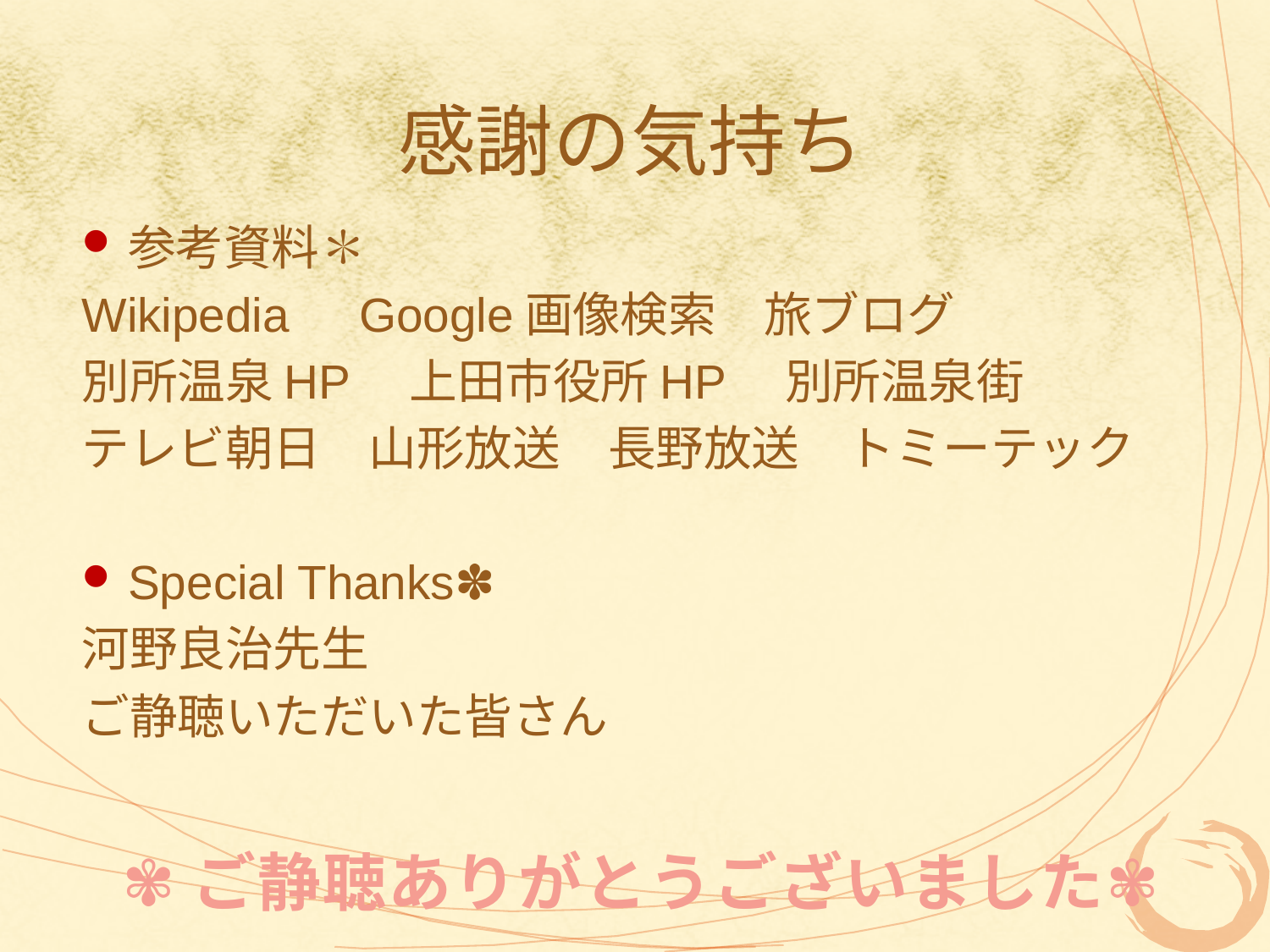

# 感謝の気持ち
参考資料✽
Wikipedia　Google画像検索　旅ブログ
別所温泉HP　上田市役所HP　別所温泉街
テレビ朝日　山形放送　長野放送　トミーテック

Special Thanks✽
河野良治先生
ご静聴いただいた皆さん

✾ご静聴ありがとうございました✾